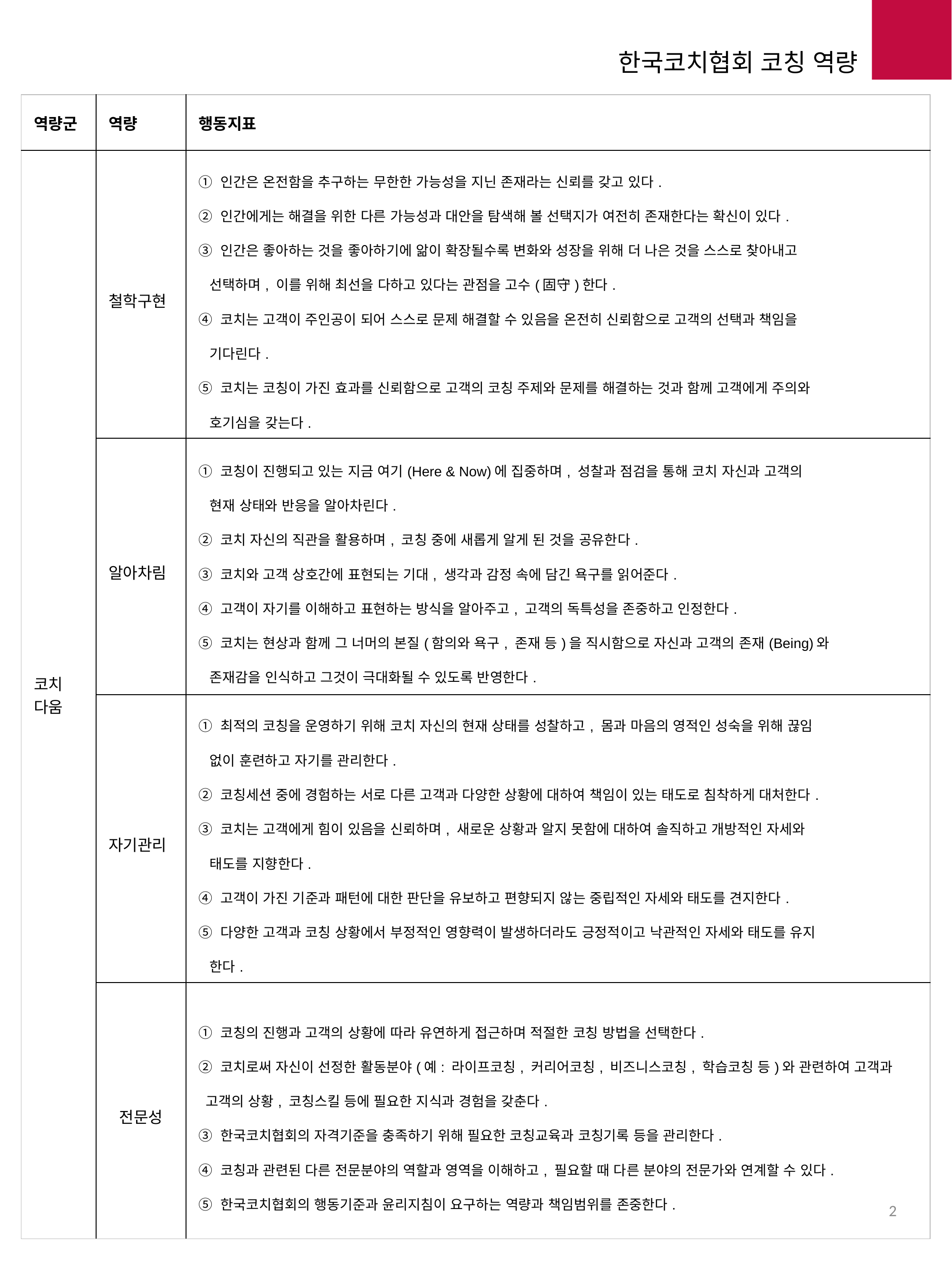

한국코치협회 코칭 역량
| 역량군 | 역량 | 행동지표 |
| --- | --- | --- |
| 코치 다움 | 철학구현 | ① 인간은 온전함을 추구하는 무한한 가능성을 지닌 존재라는 신뢰를 갖고 있다. ② 인간에게는 해결을 위한 다른 가능성과 대안을 탐색해 볼 선택지가 여전히 존재한다는 확신이 있다. ③ 인간은 좋아하는 것을 좋아하기에 앎이 확장될수록 변화와 성장을 위해 더 나은 것을 스스로 찾아내고 선택하며, 이를 위해 최선을 다하고 있다는 관점을 고수(固守)한다. ④ 코치는 고객이 주인공이 되어 스스로 문제 해결할 수 있음을 온전히 신뢰함으로 고객의 선택과 책임을 기다린다. ⑤ 코치는 코칭이 가진 효과를 신뢰함으로 고객의 코칭 주제와 문제를 해결하는 것과 함께 고객에게 주의와 호기심을 갖는다. |
|  | 알아차림 | ① 코칭이 진행되고 있는 지금 여기(Here & Now)에 집중하며, 성찰과 점검을 통해 코치 자신과 고객의 현재 상태와 반응을 알아차린다. ② 코치 자신의 직관을 활용하며, 코칭 중에 새롭게 알게 된 것을 공유한다. ③ 코치와 고객 상호간에 표현되는 기대, 생각과 감정 속에 담긴 욕구를 읽어준다. ④ 고객이 자기를 이해하고 표현하는 방식을 알아주고, 고객의 독특성을 존중하고 인정한다. ⑤ 코치는 현상과 함께 그 너머의 본질(함의와 욕구, 존재 등)을 직시함으로 자신과 고객의 존재(Being)와 존재감을 인식하고 그것이 극대화될 수 있도록 반영한다. |
|  | 자기관리 | ① 최적의 코칭을 운영하기 위해 코치 자신의 현재 상태를 성찰하고, 몸과 마음의 영적인 성숙을 위해 끊임 없이 훈련하고 자기를 관리한다. ② 코칭세션 중에 경험하는 서로 다른 고객과 다양한 상황에 대하여 책임이 있는 태도로 침착하게 대처한다. ③ 코치는 고객에게 힘이 있음을 신뢰하며, 새로운 상황과 알지 못함에 대하여 솔직하고 개방적인 자세와 태도를 지향한다. ④ 고객이 가진 기준과 패턴에 대한 판단을 유보하고 편향되지 않는 중립적인 자세와 태도를 견지한다. ⑤ 다양한 고객과 코칭 상황에서 부정적인 영향력이 발생하더라도 긍정적이고 낙관적인 자세와 태도를 유지 한다. |
|  | 전문성 | ① 코칭의 진행과 고객의 상황에 따라 유연하게 접근하며 적절한 코칭 방법을 선택한다. ② 코치로써 자신이 선정한 활동분야(예: 라이프코칭, 커리어코칭, 비즈니스코칭, 학습코칭 등)와 관련하여 고객과 고객의 상황, 코칭스킬 등에 필요한 지식과 경험을 갖춘다. ③ 한국코치협회의 자격기준을 충족하기 위해 필요한 코칭교육과 코칭기록 등을 관리한다. ④ 코칭과 관련된 다른 전문분야의 역할과 영역을 이해하고, 필요할 때 다른 분야의 전문가와 연계할 수 있다. ⑤ 한국코치협회의 행동기준과 윤리지침이 요구하는 역량과 책임범위를 존중한다. |
2